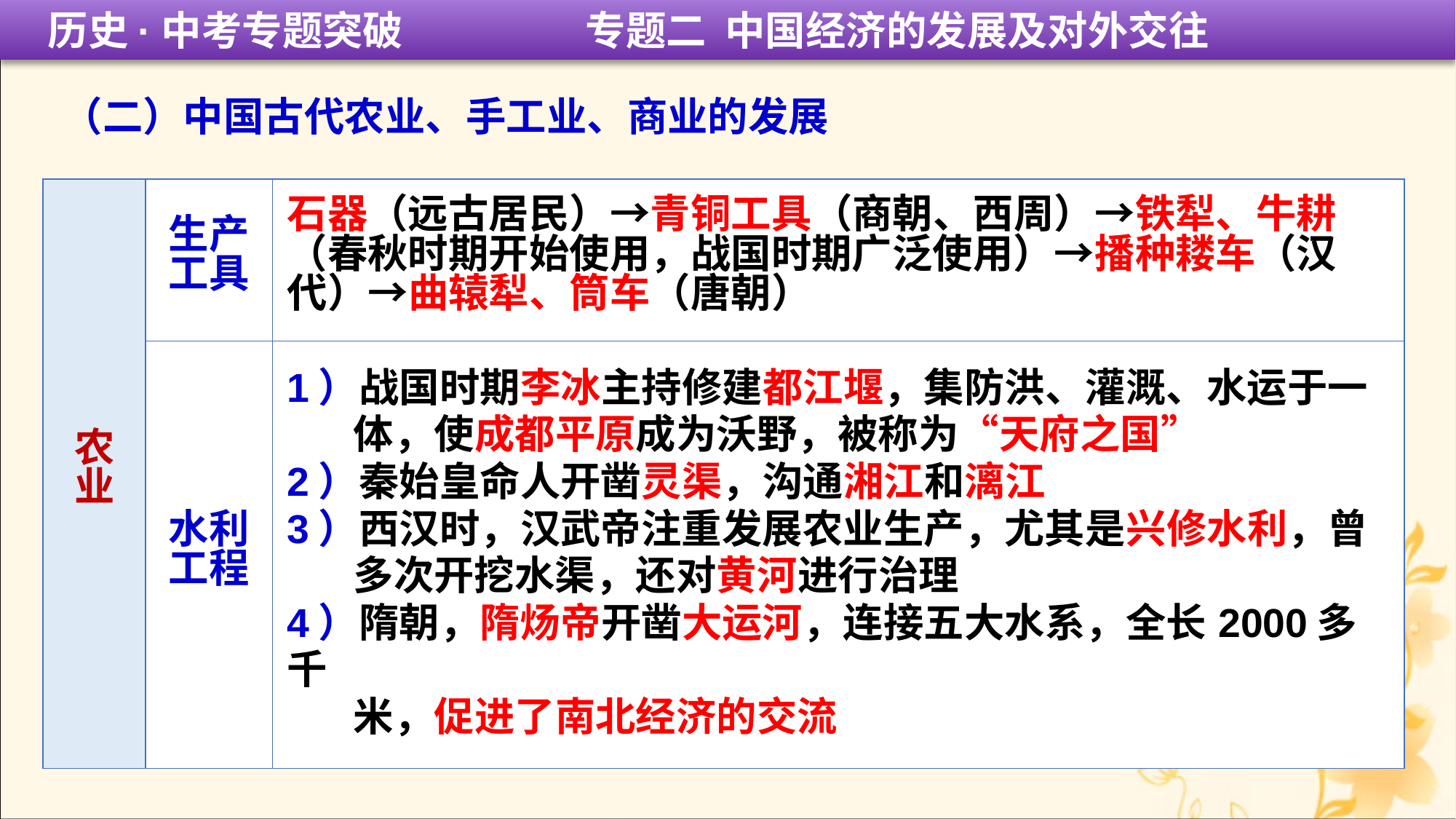

历史·中考专题突破                    专题二  中国经济的发展及对外交往
（二）中国古代农业、手工业、商业的发展
| 农业 | 生产工具 | 石器（远古居民）→青铜工具（商朝、西周）→铁犁、牛耕（春秋时期开始使用，战国时期广泛使用）→播种耧车（汉代）→曲辕犁、筒车（唐朝） |
| --- | --- | --- |
|  | 水利 工程 | 1）战国时期李冰主持修建都江堰，集防洪、灌溉、水运于一 体，使成都平原成为沃野，被称为“天府之国” 2）秦始皇命人开凿灵渠，沟通湘江和漓江 3）西汉时，汉武帝注重发展农业生产，尤其是兴修水利，曾 多次开挖水渠，还对黄河进行治理 4）隋朝，隋炀帝开凿大运河，连接五大水系，全长2000多千 米，促进了南北经济的交流 |